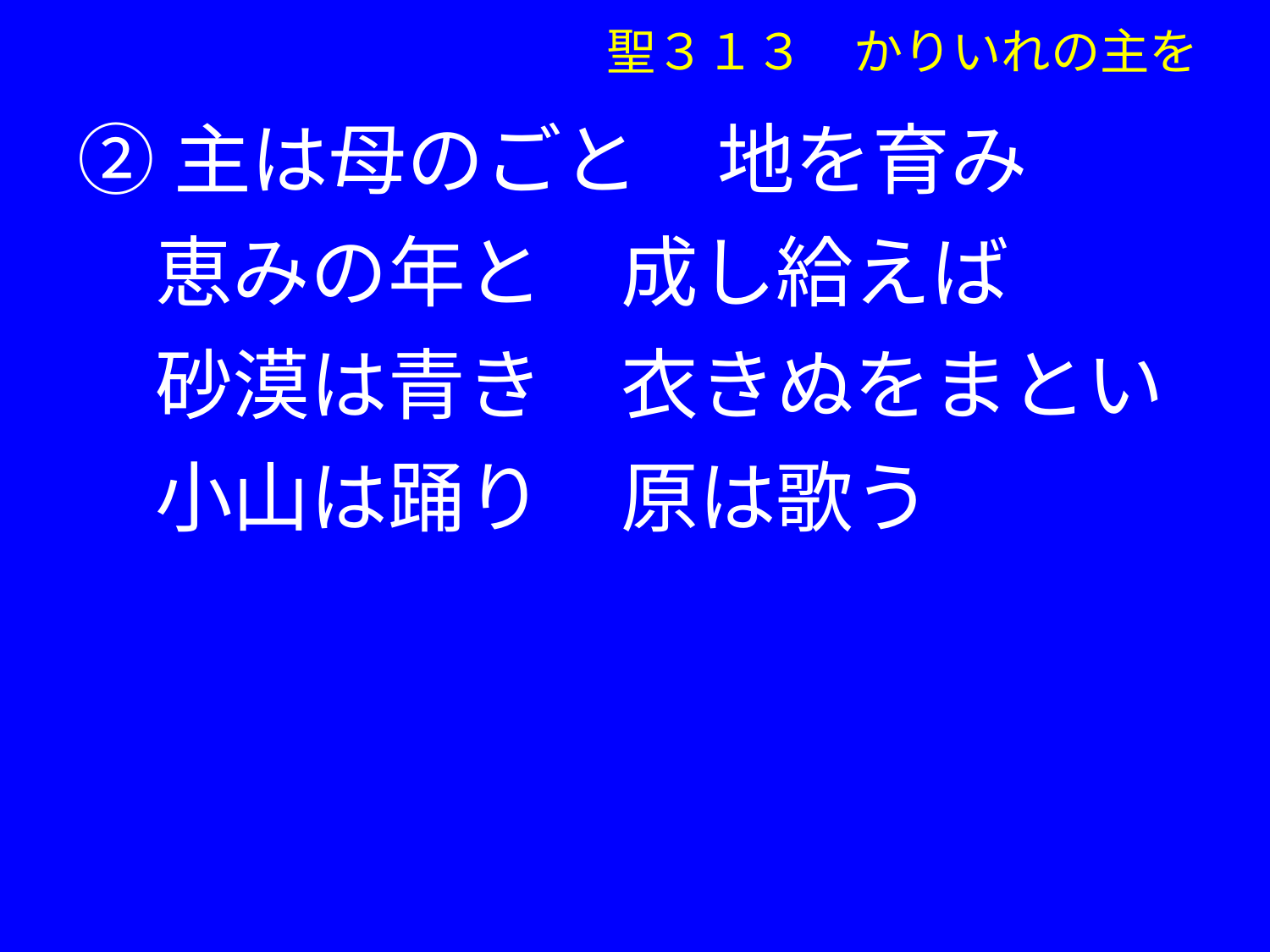

聖３１３　かりいれの主を
②主は母のごと　地を育み
　恵みの年と　成し給えば
　砂漠は青き　衣きぬをまとい
　小山は踊り　原は歌う